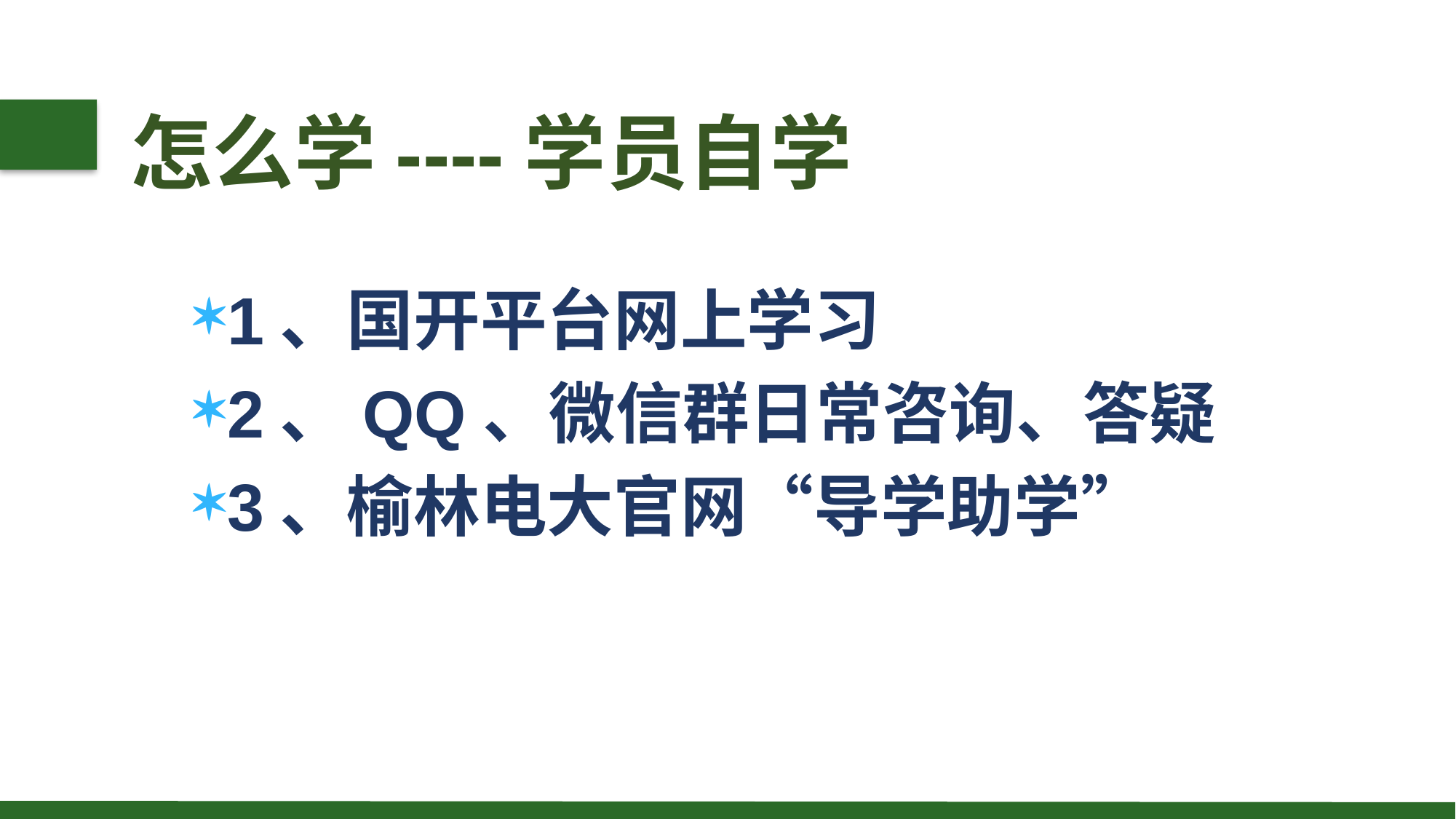

怎么学----学员自学

01

1、国开平台网上学习
2、QQ、微信群日常咨询、答疑
3、榆林电大官网“导学助学”